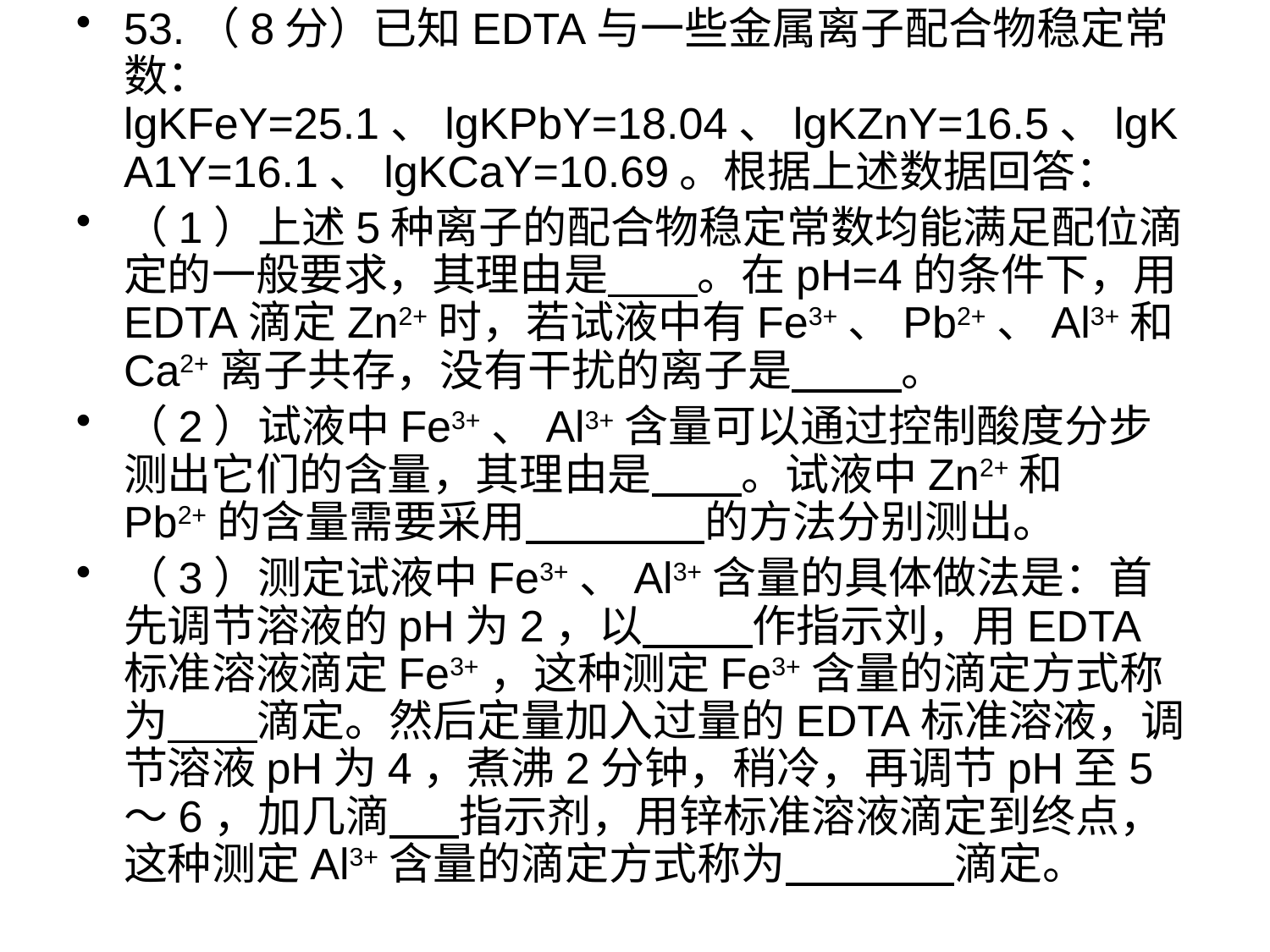

53.（8分）已知EDTA与一些金属离子配合物稳定常数：lgKFeY=25.1、lgKPbY=18.04、lgKZnY=16.5、lgKA1Y=16.1、lgKCaY=10.69。根据上述数据回答：
（1）上述5种离子的配合物稳定常数均能满足配位滴定的一般要求，其理由是         。在pH=4的条件下，用EDTA滴定Zn2+时，若试液中有Fe3+、Pb2+、Al3+和Ca2+离子共存，没有干扰的离子是           。
（2）试液中Fe3+、Al3+含量可以通过控制酸度分步测出它们的含量，其理由是         。试液中Zn2+和Pb2+的含量需要采用                  的方法分别测出。
（3）测定试液中Fe3+、Al3+含量的具体做法是：首先调节溶液的pH为2，以           作指示刘，用EDTA标准溶液滴定Fe3+，这种测定Fe3+含量的滴定方式称为         滴定。然后定量加入过量的EDTA标准溶液，调节溶液pH为4，煮沸2分钟，稍冷，再调节pH至5～6，加几滴       指示剂，用锌标准溶液滴定到终点，这种测定Al3+含量的滴定方式称为                 滴定。